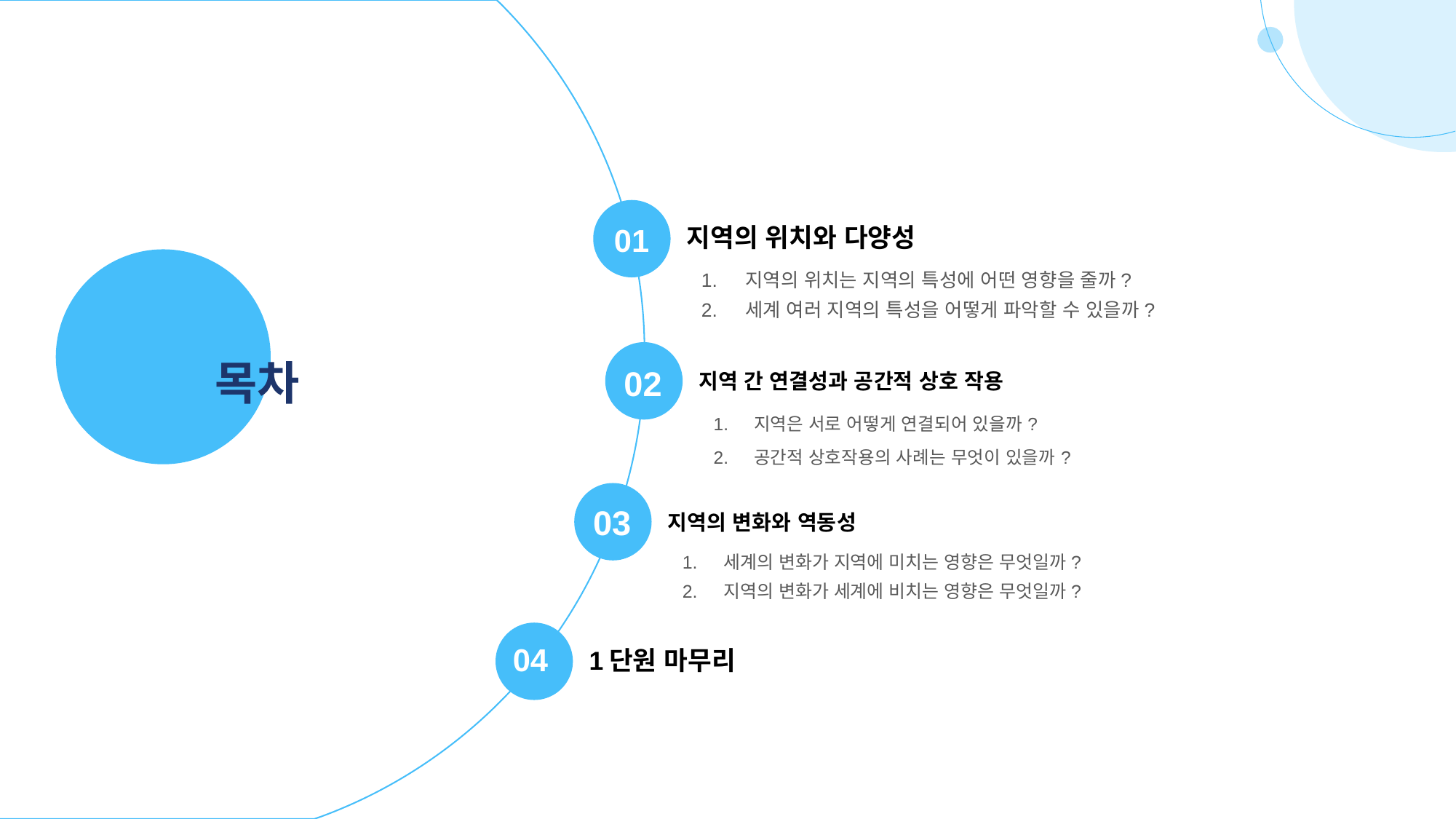

01
지역의 위치와 다양성
지역의 위치는 지역의 특성에 어떤 영향을 줄까?
세계 여러 지역의 특성을 어떻게 파악할 수 있을까?
목차
지역 간 연결성과 공간적 상호 작용
02
지역은 서로 어떻게 연결되어 있을까?
공간적 상호작용의 사례는 무엇이 있을까?
03
지역의 변화와 역동성

세계의 변화가 지역에 미치는 영향은 무엇일까?
지역의 변화가 세계에 비치는 영향은 무엇일까?
04
1단원 마무리